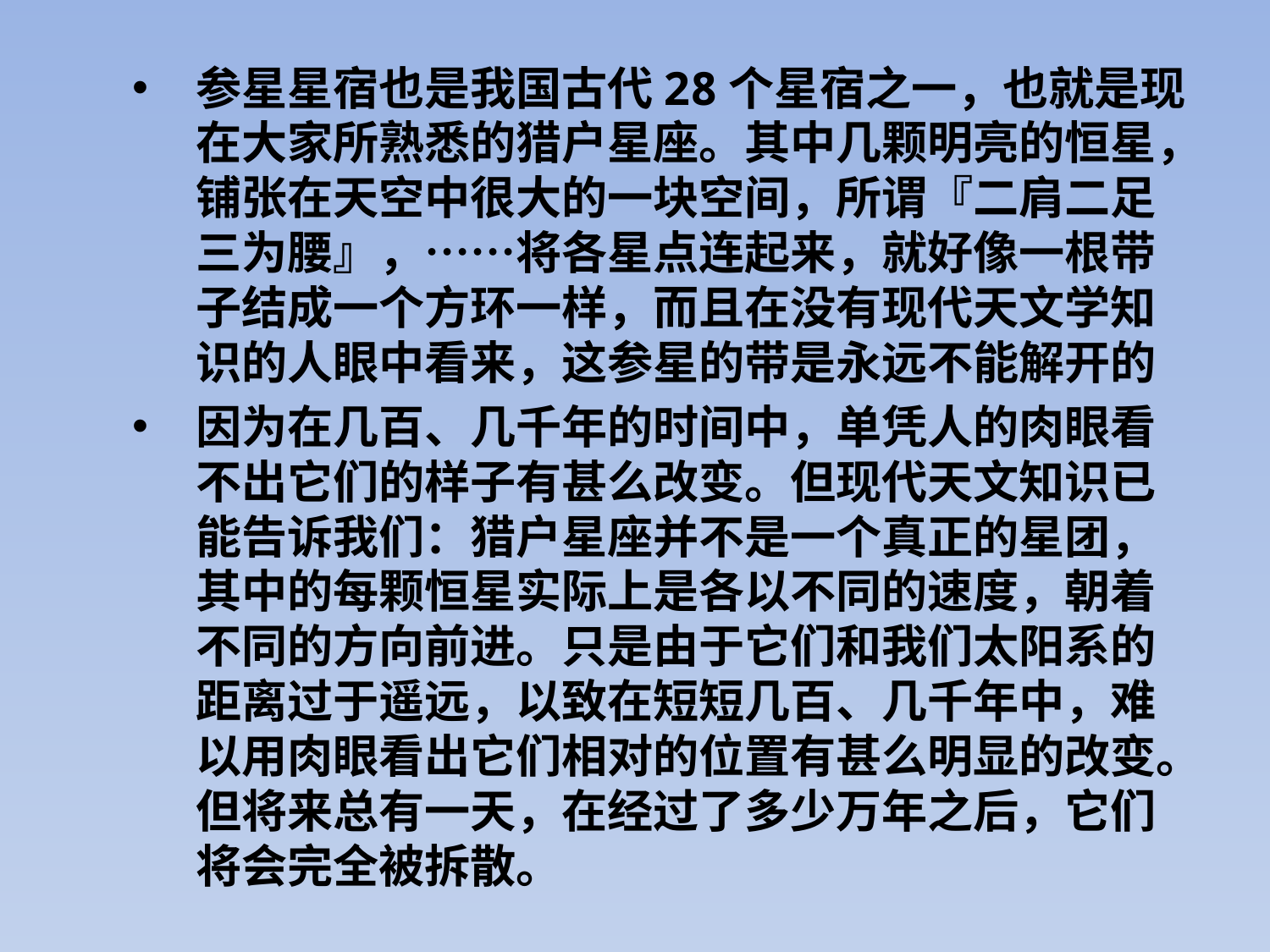

参星星宿也是我国古代28个星宿之一，也就是现在大家所熟悉的猎户星座。其中几颗明亮的恒星，铺张在天空中很大的一块空间，所谓『二肩二足三为腰』，……将各星点连起来，就好像一根带子结成一个方环一样，而且在没有现代天文学知识的人眼中看来，这参星的带是永远不能解开的
因为在几百、几千年的时间中，单凭人的肉眼看不出它们的样子有甚么改变。但现代天文知识已能告诉我们：猎户星座并不是一个真正的星团，其中的每颗恒星实际上是各以不同的速度，朝着不同的方向前进。只是由于它们和我们太阳系的距离过于遥远，以致在短短几百、几千年中，难以用肉眼看出它们相对的位置有甚么明显的改变。但将来总有一天，在经过了多少万年之后，它们将会完全被拆散。